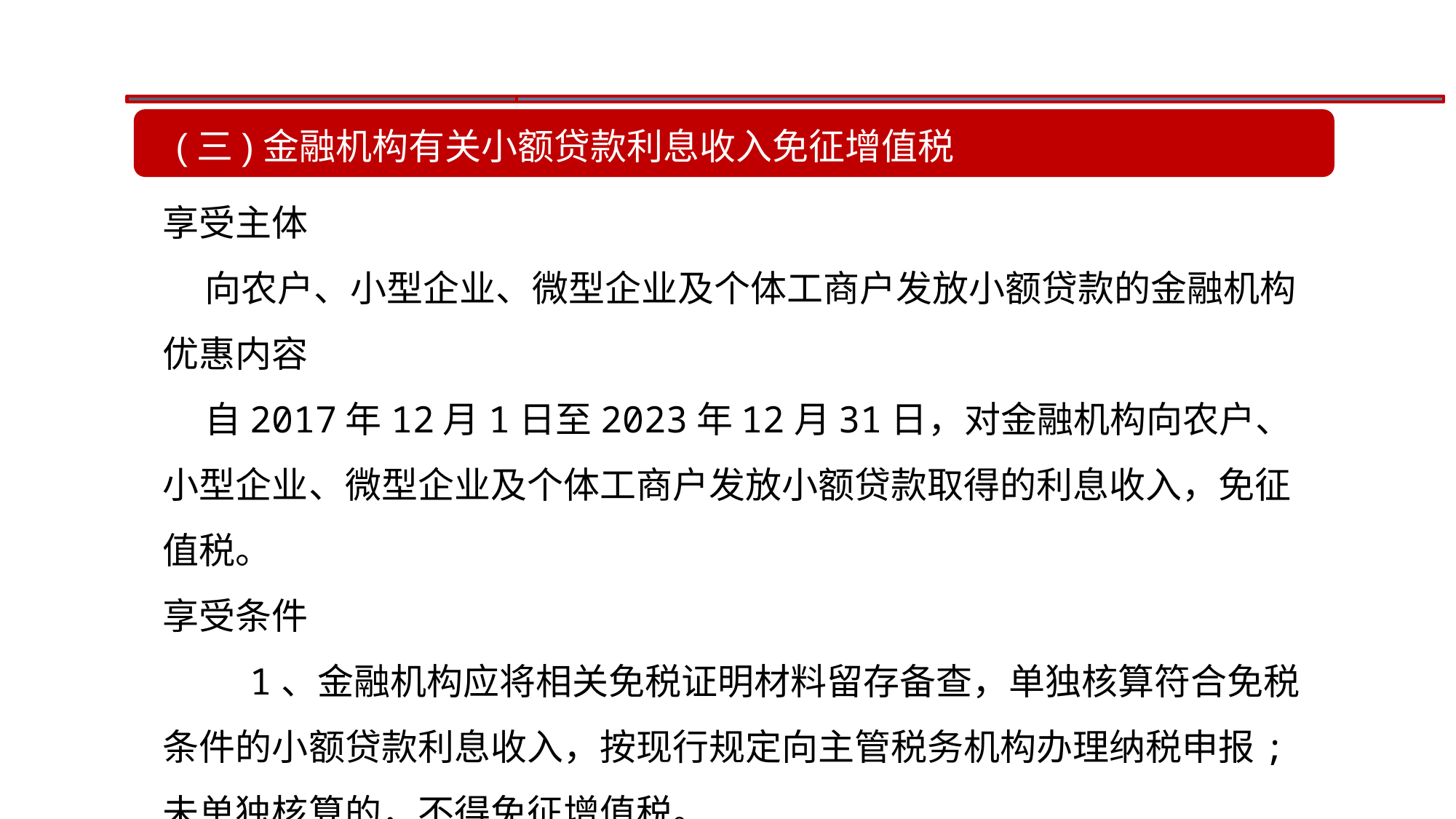

(三)金融机构有关小额贷款利息收入免征增值税
享受主体
    向农户、小型企业、微型企业及个体工商户发放小额贷款的金融机构
优惠内容
    自2017年12月1日至2023年12月31日，对金融机构向农户、小型企业、微型企业及个体工商户发放小额贷款取得的利息收入，免征值税。
享受条件
    1、金融机构应将相关免税证明材料留存备查，单独核算符合免税条件的小额贷款利息收入，按现行规定向主管税务机构办理纳税申报;未单独核算的，不得免征增值税。